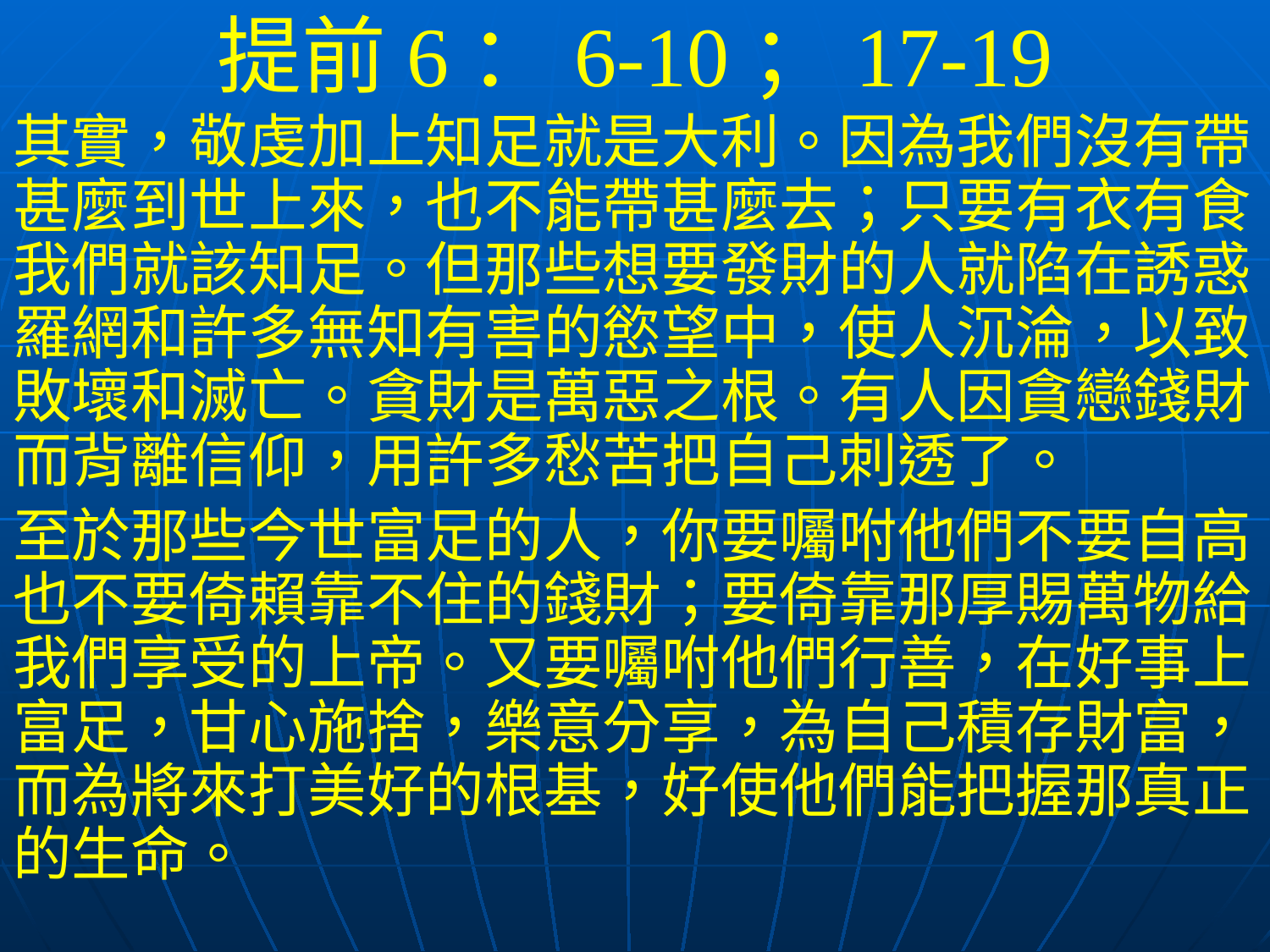

提前6：6-10；17-19
其實，敬虔加上知足就是大利。因為我們沒有帶甚麼到世上來，也不能帶甚麼去；只要有衣有食，我們就該知足。但那些想要發財的人就陷在誘惑、羅網和許多無知有害的慾望中，使人沉淪，以致敗壞和滅亡。貪財是萬惡之根。有人因貪戀錢財而背離信仰，用許多愁苦把自己刺透了。
至於那些今世富足的人，你要囑咐他們不要自高，也不要倚賴靠不住的錢財；要倚靠那厚賜萬物給我們享受的上帝。又要囑咐他們行善，在好事上富足，甘心施捨，樂意分享，為自己積存財富，而為將來打美好的根基，好使他們能把握那真正的生命。